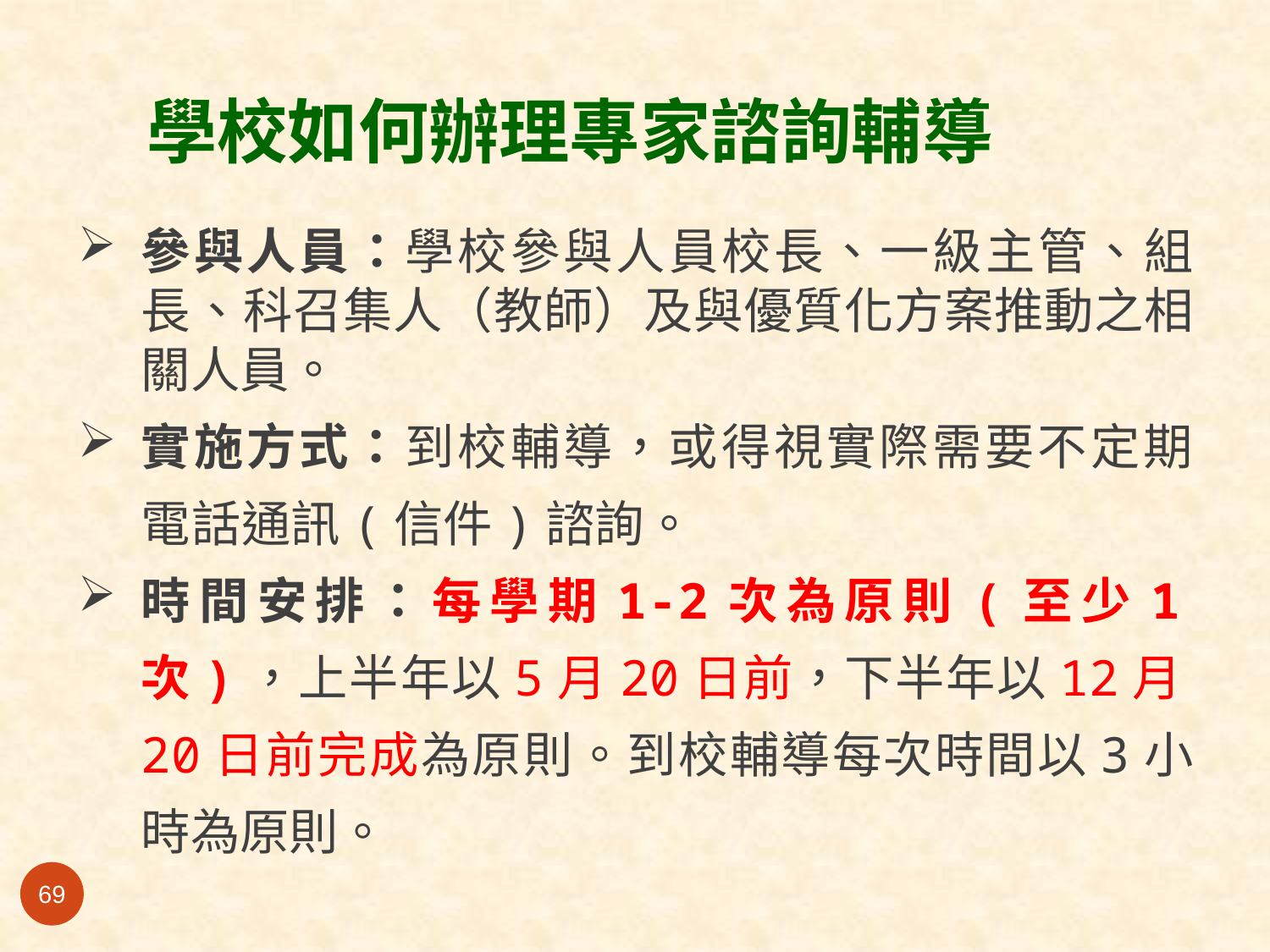

# 學校如何辦理專家諮詢輔導
參與人員：學校參與人員校長、一級主管、組長、科召集人（教師）及與優質化方案推動之相關人員。
實施方式：到校輔導，或得視實際需要不定期電話通訊(信件)諮詢。
時間安排：每學期1-2次為原則(至少1次)，上半年以5月20日前，下半年以12月20日前完成為原則。到校輔導每次時間以3小時為原則。
69